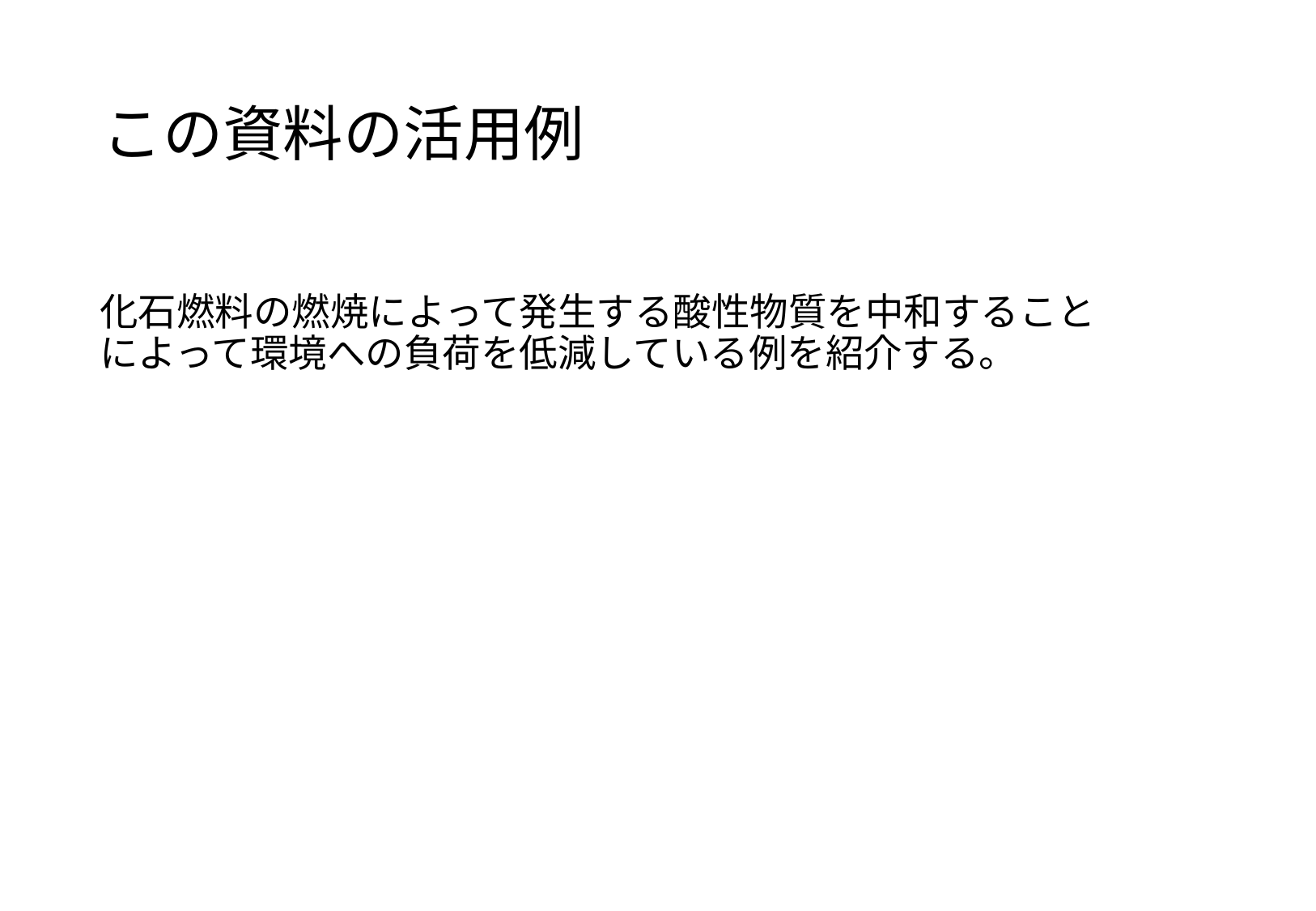

# この資料の活用例
化石燃料の燃焼によって発生する酸性物質を中和することによって環境への負荷を低減している例を紹介する。